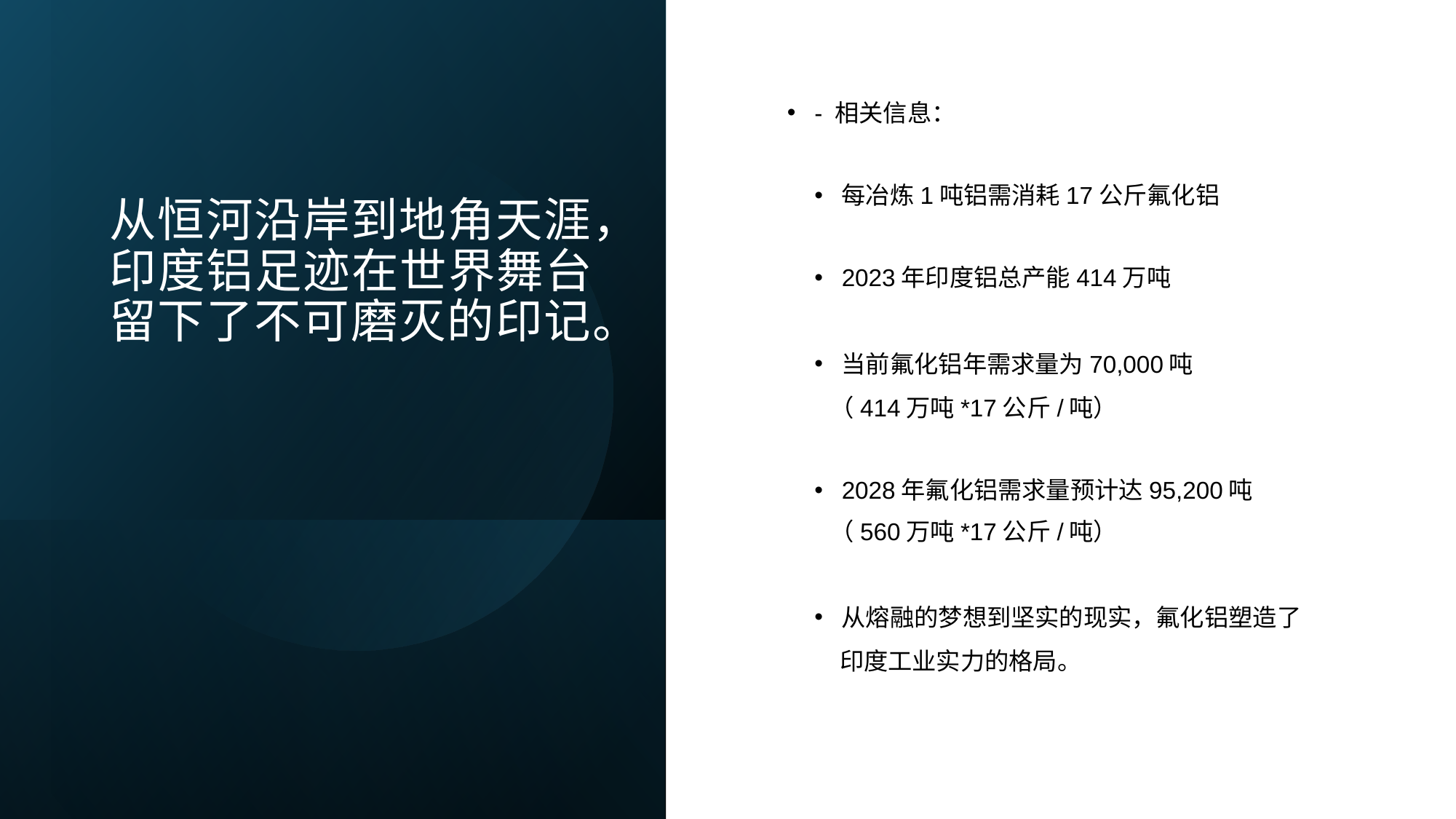

# 从恒河沿岸到地角天涯，印度铝足迹在世界舞台留下了不可磨灭的印记。

- 相关信息：

每冶炼1吨铝需消耗17公斤氟化铝

2023年印度铝总产能414万吨

当前氟化铝年需求量为70,000吨
  （414万吨*17公斤/吨）

2028年氟化铝需求量预计达95,200吨
  （560万吨*17公斤/吨）

从熔融的梦想到坚实的现实，氟化铝塑造了
    印度工业实力的格局。